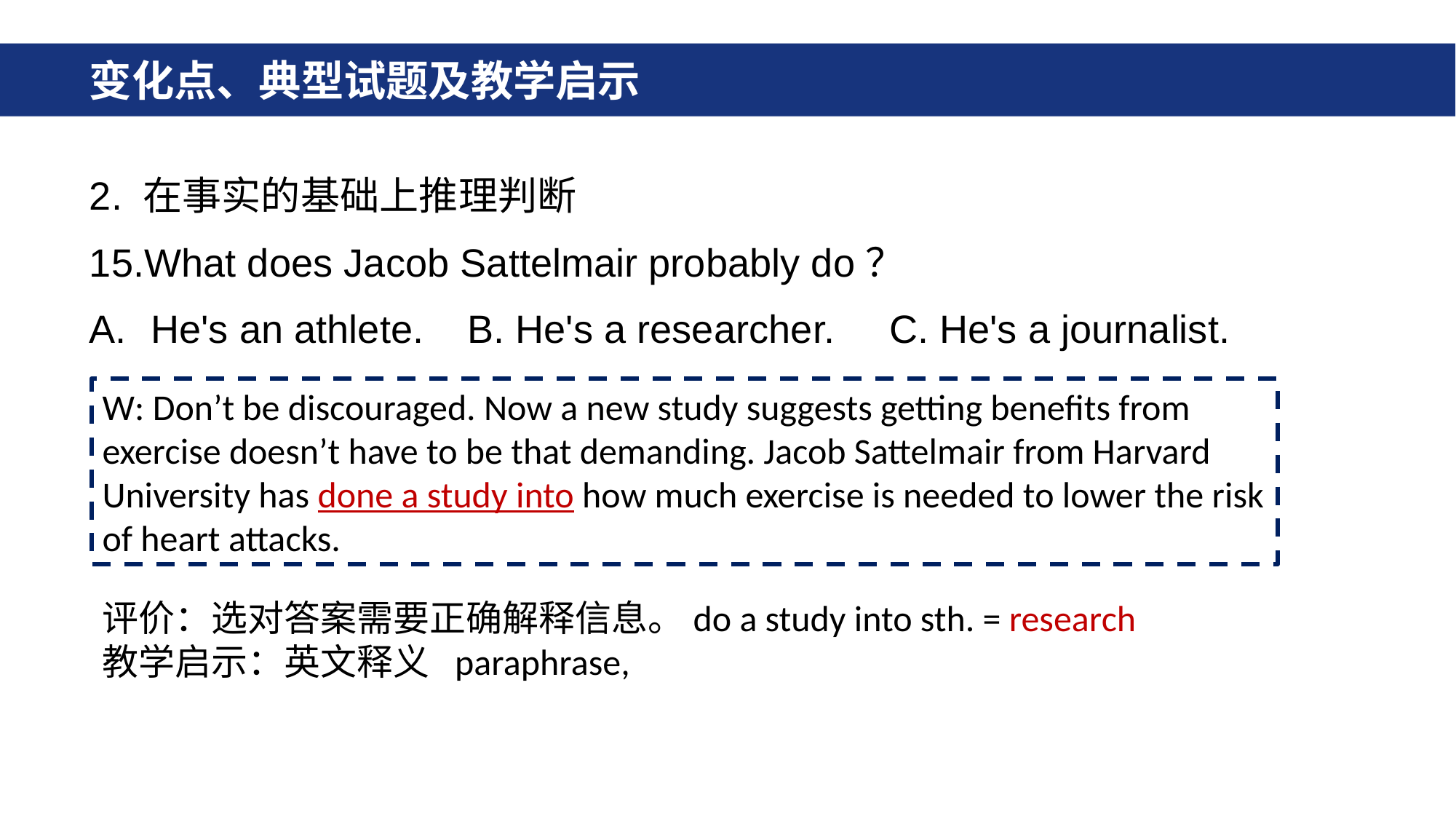

# 变化点、典型试题及教学启示
2. 在事实的基础上推理判断
15.What does Jacob Sattelmair probably do？
He's an athlete.    B. He's a researcher.     C. He's a journalist.

W: Don’t be discouraged. Now a new study suggests getting benefits from exercise doesn’t have to be that demanding. Jacob Sattelmair from Harvard University has done a study into how much exercise is needed to lower the risk of heart attacks.
评价：选对答案需要正确解释信息。do a study into sth. = research
教学启示：英文释义  paraphrase,